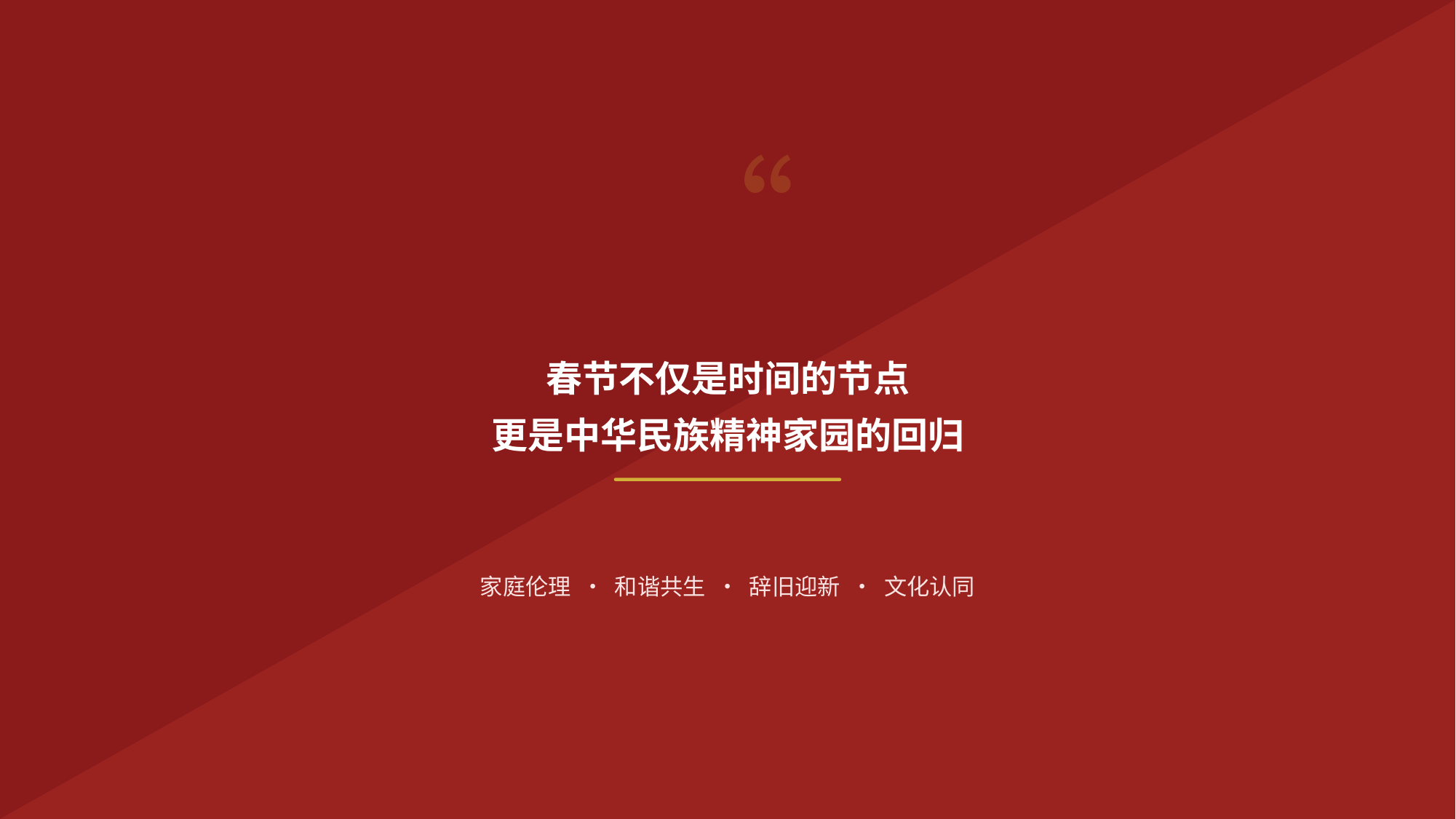

“
春节不仅是时间的节点
更是中华民族精神家园的回归

家庭伦理 · 和谐共生 · 辞旧迎新 · 文化认同